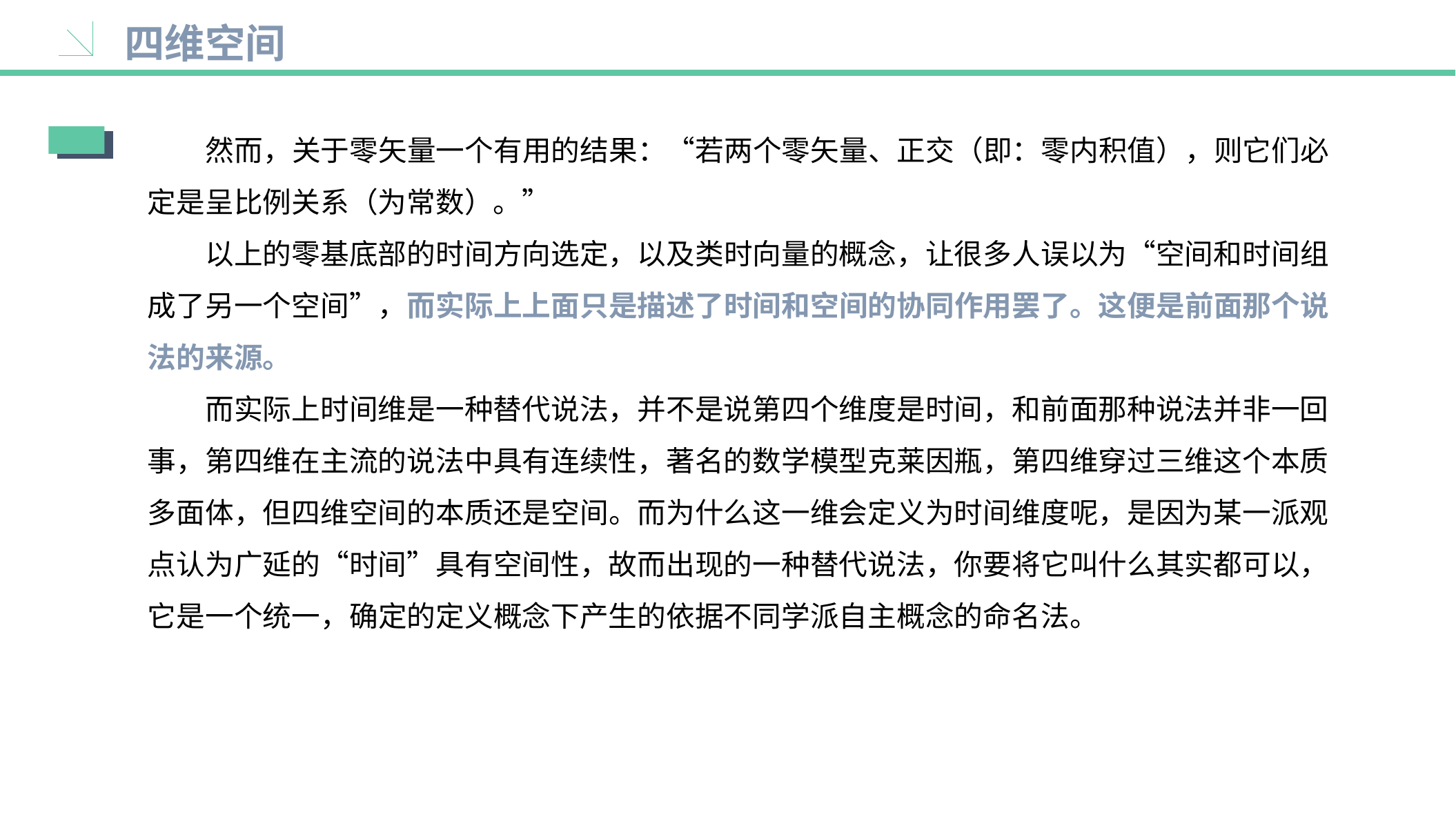

四维空间

        然而，关于零矢量一个有用的结果：“若两个零矢量、正交（即：零内积值），则它们必定是呈比例关系（为常数）。”
　　以上的零基底部的时间方向选定，以及类时向量的概念，让很多人误以为“空间和时间组成了另一个空间”，而实际上上面只是描述了时间和空间的协同作用罢了。这便是前面那个说法的来源。
　　而实际上时间维是一种替代说法，并不是说第四个维度是时间，和前面那种说法并非一回事，第四维在主流的说法中具有连续性，著名的数学模型克莱因瓶，第四维穿过三维这个本质多面体，但四维空间的本质还是空间。而为什么这一维会定义为时间维度呢，是因为某一派观点认为广延的“时间”具有空间性，故而出现的一种替代说法，你要将它叫什么其实都可以，它是一个统一，确定的定义概念下产生的依据不同学派自主概念的命名法。